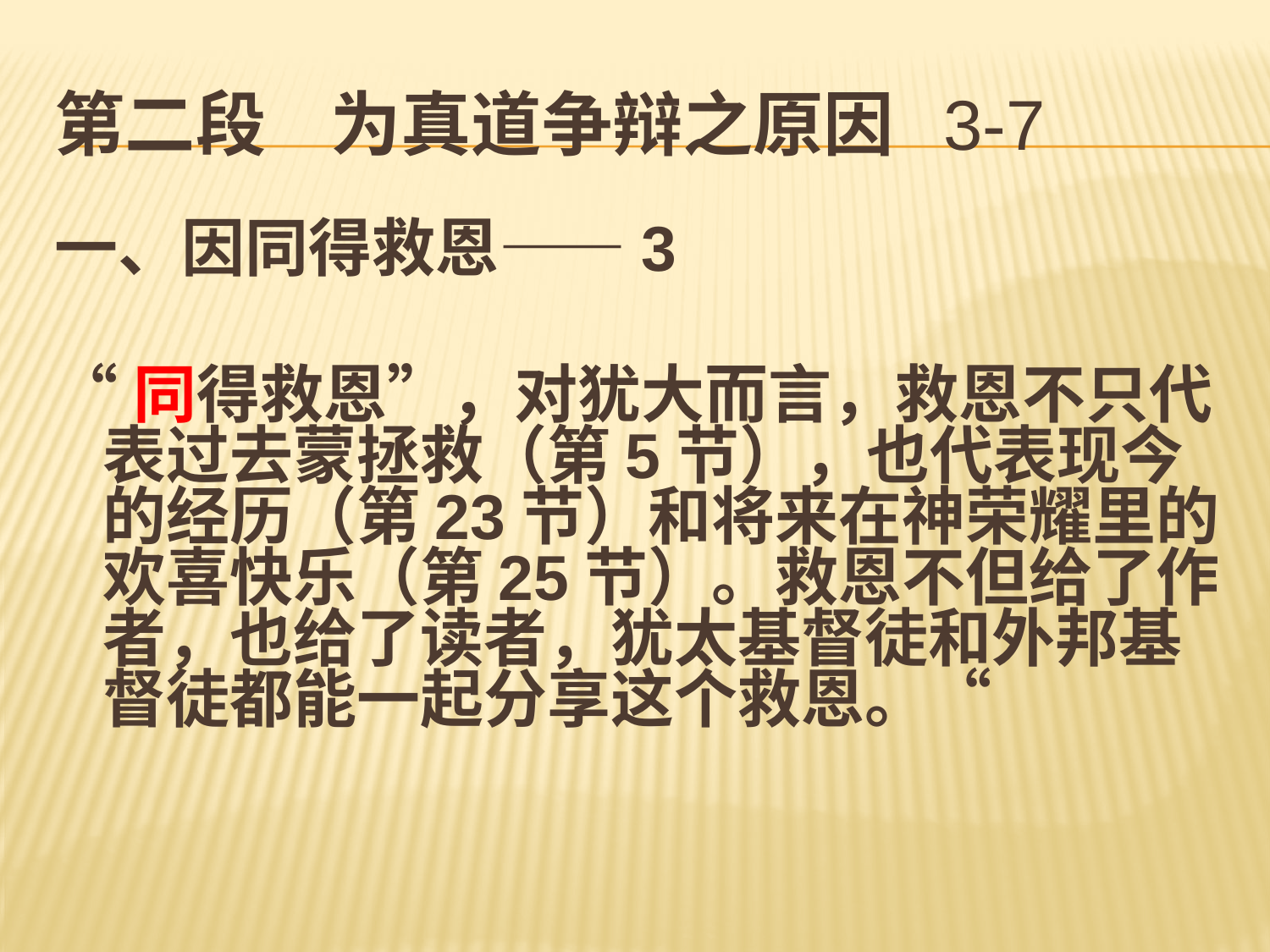

# 第二段    为真道争辩之原因  3-7
一、因同得救恩——3

“同得救恩”，对犹大而言，救恩不只代表过去蒙拯救（第5节），也代表现今的经历（第23节）和将来在神荣耀里的欢喜快乐（第25节）。救恩不但给了作者，也给了读者，犹太基督徒和外邦基督徒都能一起分享这个救恩。“